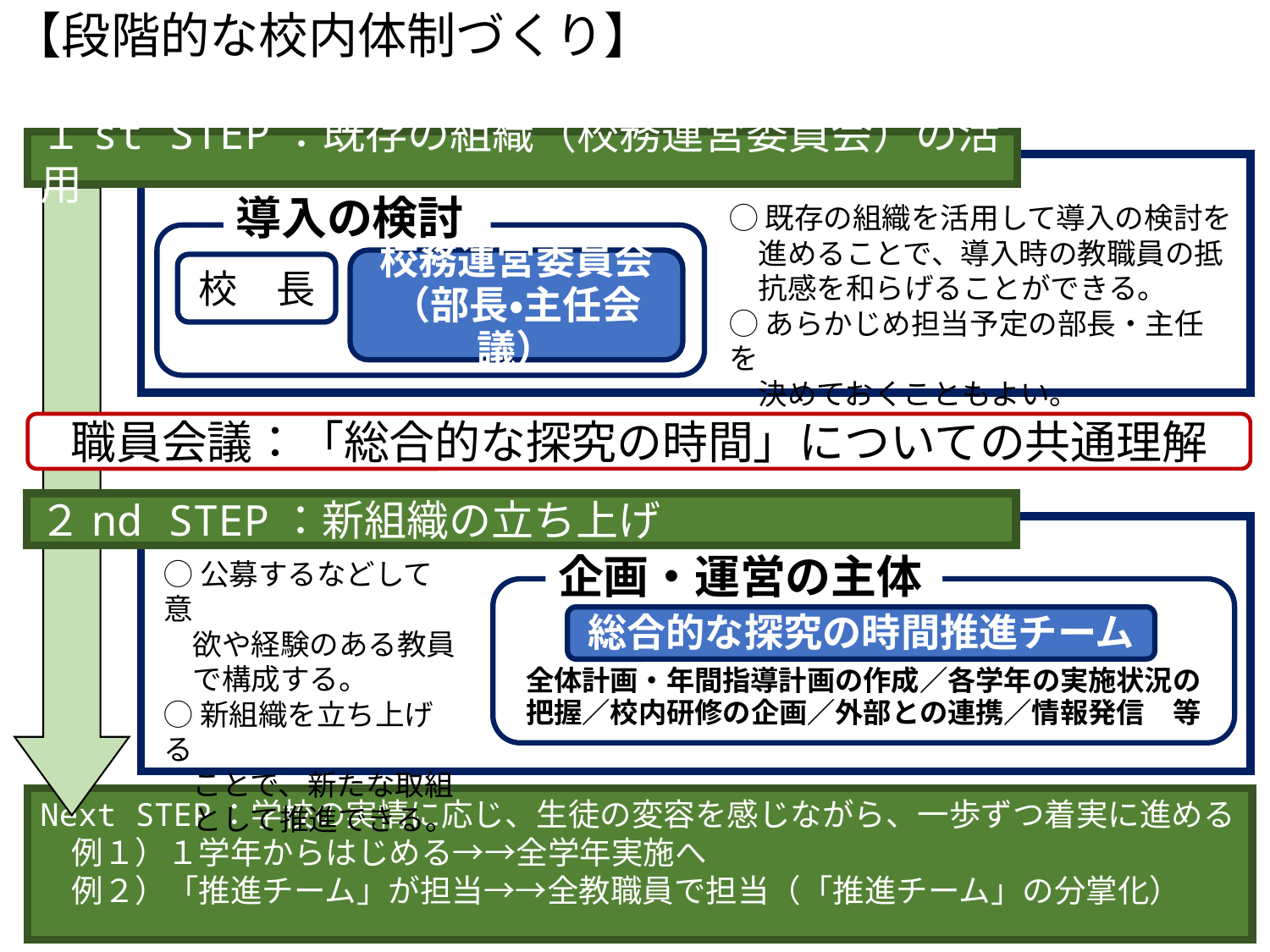

【段階的な校内体制づくり】
１st STEP：既存の組織（校務運営委員会）の活用

導入の検討

◯既存の組織を活用して導入の検討を
　進めることで、導入時の教職員の抵
　抗感を和らげることができる。
◯あらかじめ担当予定の部長・主任を
　決めておくこともよい。

校務運営委員会
（部長・主任会議）
校　長
1
職員会議：「総合的な探究の時間」についての共通理解
２nd STEP：新組織の立ち上げ

企画・運営の主体
◯公募するなどして意
　欲や経験のある教員
　で構成する。
◯新組織を立ち上げる
　ことで、新たな取組
　として推進できる。
全体計画・年間指導計画の作成／各学年の実施状況の把握／校内研修の企画／外部との連携／情報発信　等
総合的な探究の時間推進チーム
Next STEP：学校の実情に応じ、生徒の変容を感じながら、一歩ずつ着実に進める
　例１）１学年からはじめる→→全学年実施へ
　例２）「推進チーム」が担当→→全教職員で担当（「推進チーム」の分掌化）